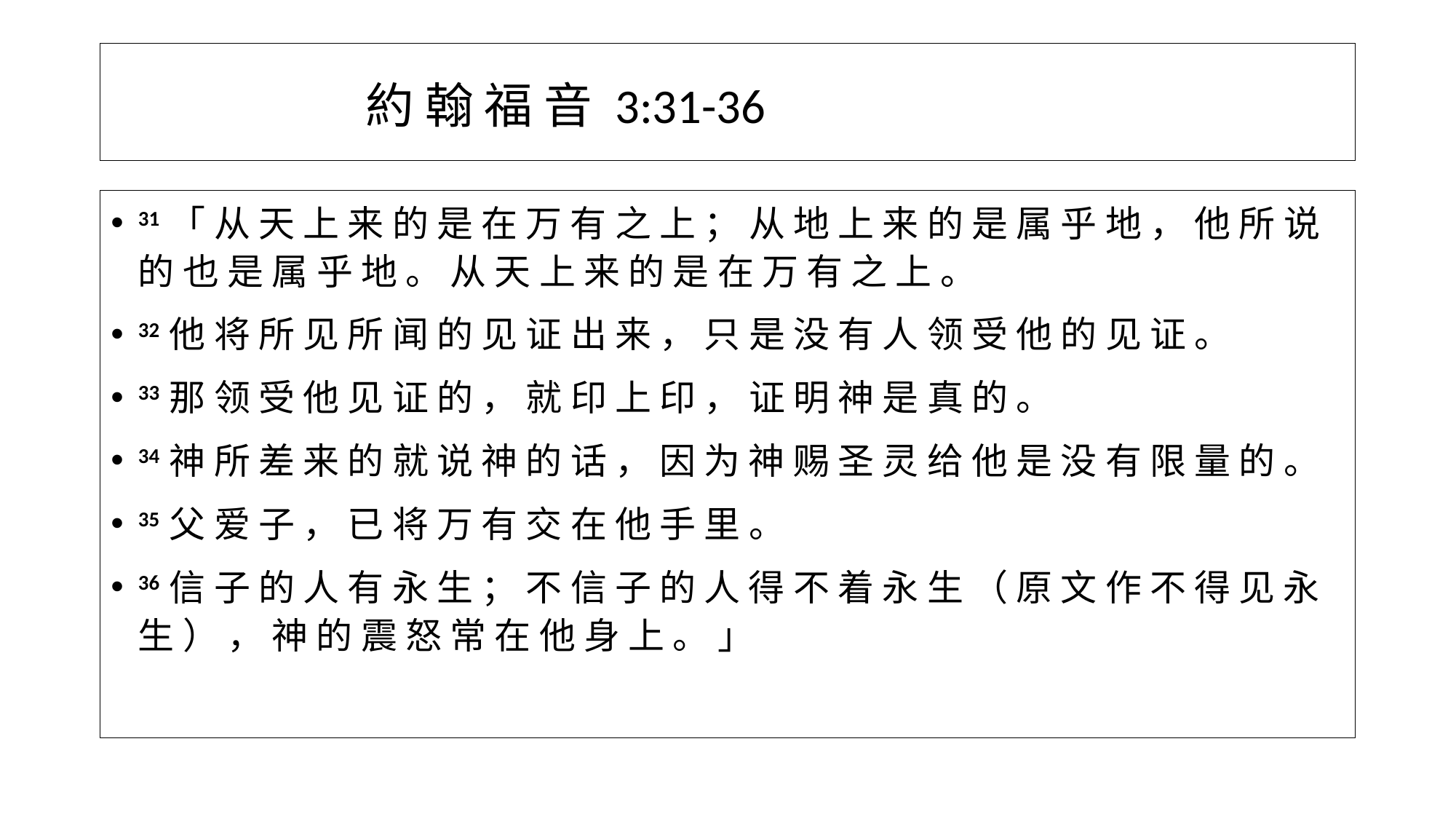

# 約 翰 福 音 3:31-36
31 「 从 天 上 来 的 是 在 万 有 之 上 ； 从 地 上 来 的 是 属 乎 地 ， 他 所 说 的 也 是 属 乎 地 。 从 天 上 来 的 是 在 万 有 之 上 。
32 他 将 所 见 所 闻 的 见 证 出 来 ， 只 是 没 有 人 领 受 他 的 见 证 。
33 那 领 受 他 见 证 的 ， 就 印 上 印 ， 证 明 神 是 真 的 。
34 神 所 差 来 的 就 说 神 的 话 ， 因 为 神 赐 圣 灵 给 他 是 没 有 限 量 的 。
35 父 爱 子 ， 已 将 万 有 交 在 他 手 里 。
36 信 子 的 人 有 永 生 ； 不 信 子 的 人 得 不 着 永 生 （ 原 文 作 不 得 见 永 生 ） ， 神 的 震 怒 常 在 他 身 上 。 」